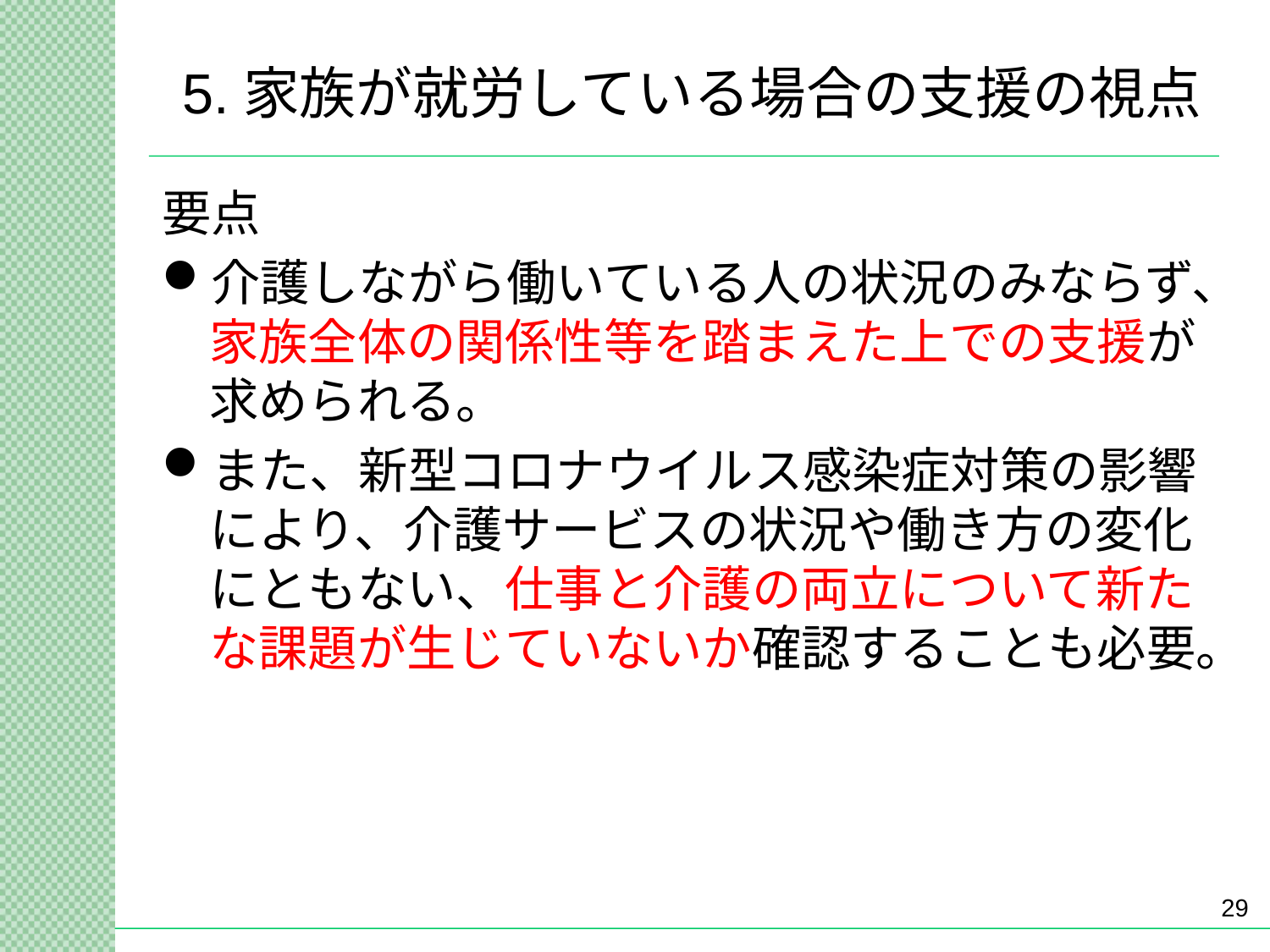

# 5.家族が就労している場合の支援の視点
要点
介護しながら働いている人の状況のみならず、家族全体の関係性等を踏まえた上での支援が求められる。
また、新型コロナウイルス感染症対策の影響により、介護サービスの状況や働き方の変化にともない、仕事と介護の両立について新たな課題が生じていないか確認することも必要。
29